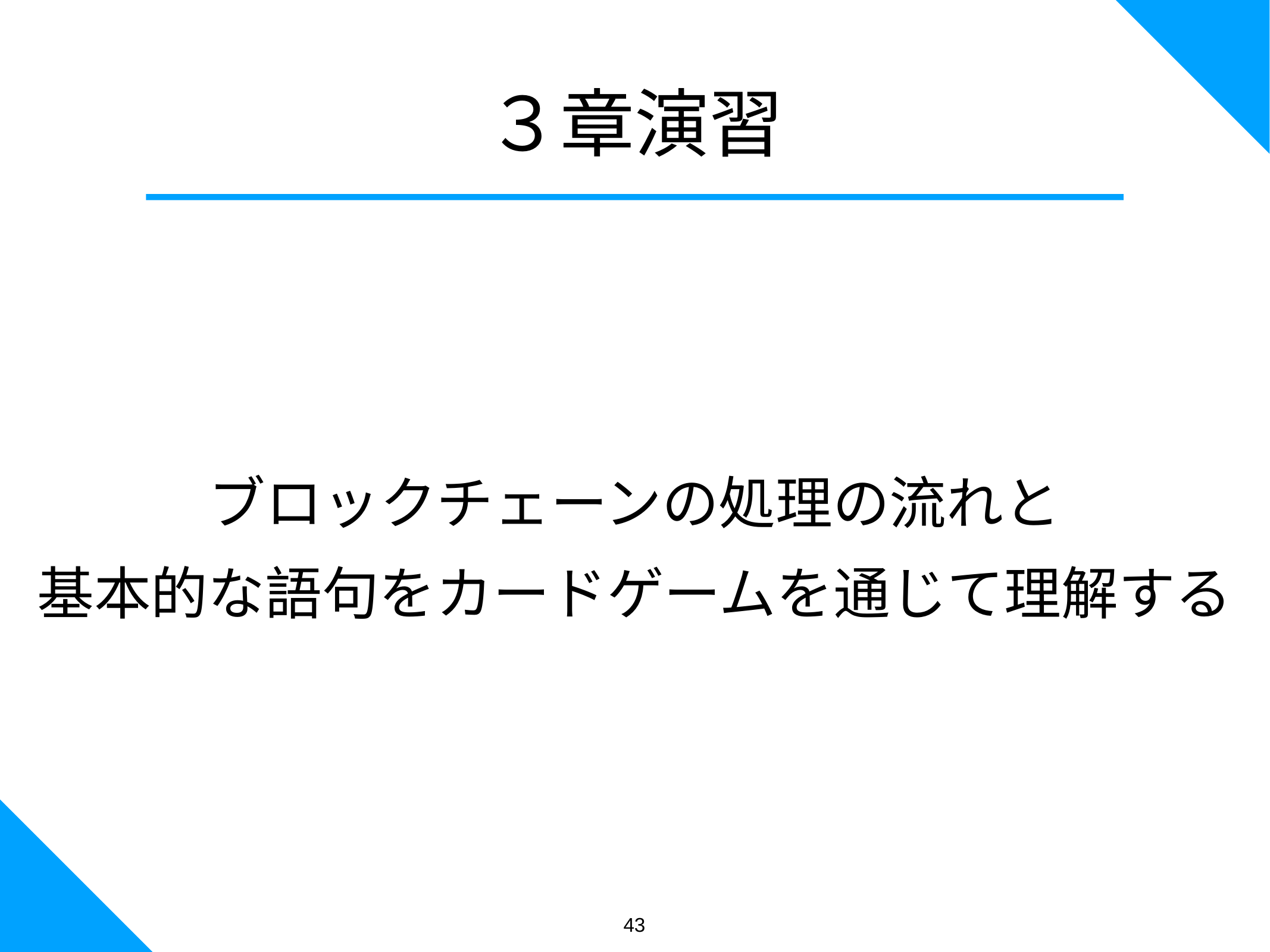

３章演習
ブロックチェーンの処理の流れと
基本的な語句をカードゲームを通じて理解する
43